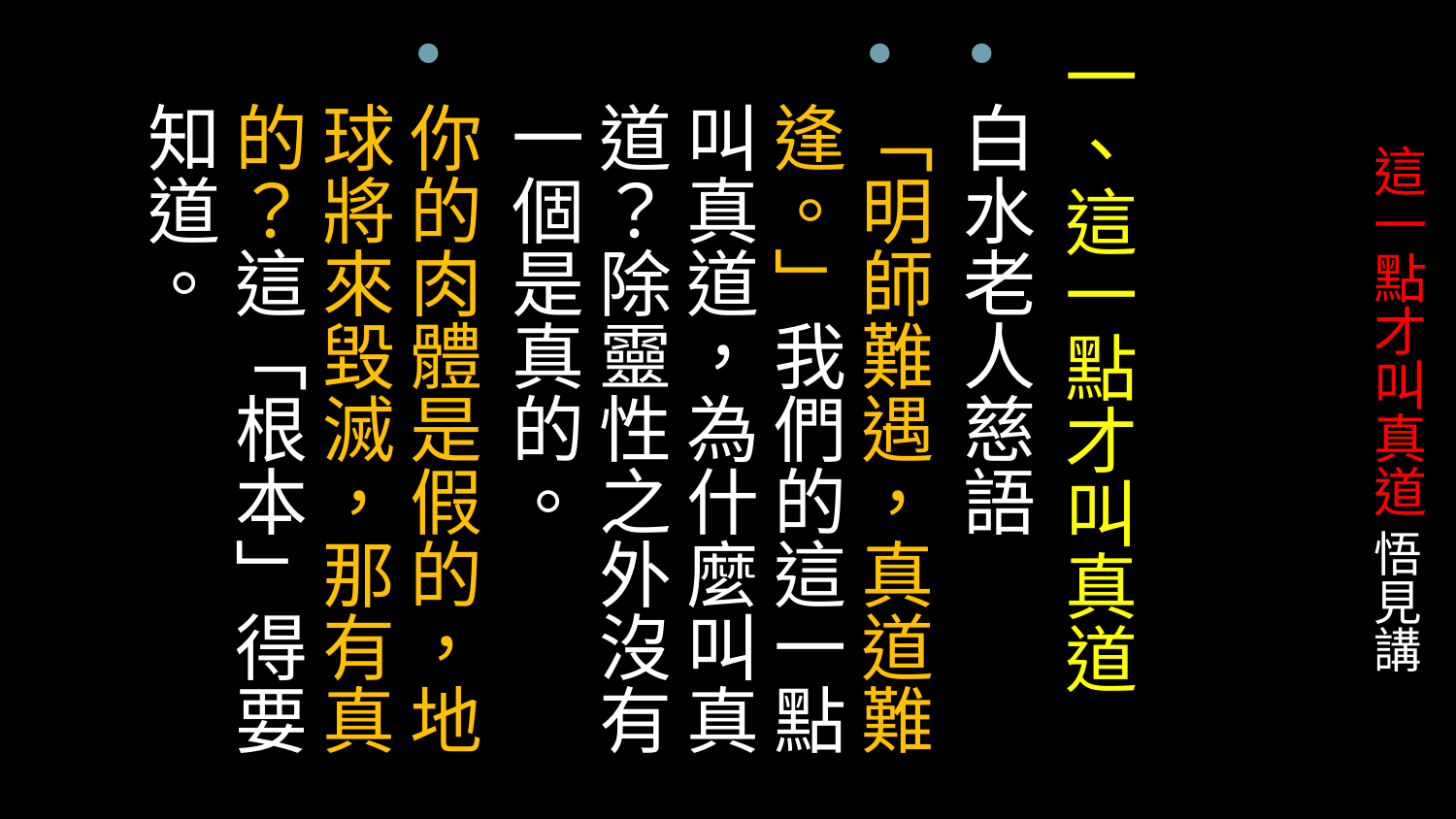

一、這一點才叫真道
白水老人慈語
「明師難遇，真道難逢。」我們的這一點叫真道，為什麼叫真道？除靈性之外沒有一個是真的。
你的肉體是假的，地球將來毀滅，那有真的？這「根本」得要知道。

# 這一點才叫真道 悟見講